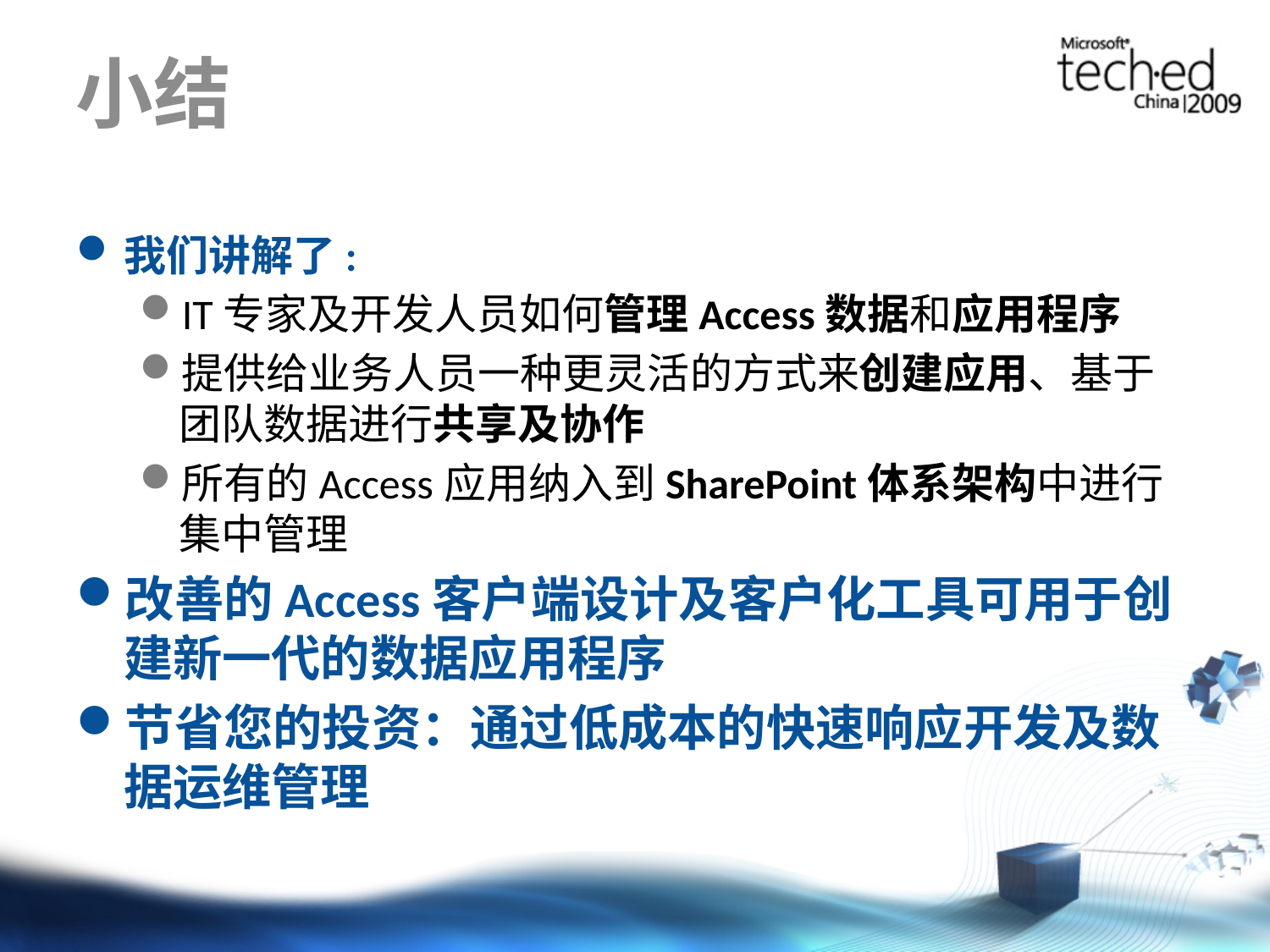

# 小结
我们讲解了:
IT专家及开发人员如何管理Access数据和应用程序
提供给业务人员一种更灵活的方式来创建应用、基于团队数据进行共享及协作
所有的Access应用纳入到SharePoint体系架构中进行集中管理
改善的Access客户端设计及客户化工具可用于创建新一代的数据应用程序
节省您的投资：通过低成本的快速响应开发及数据运维管理